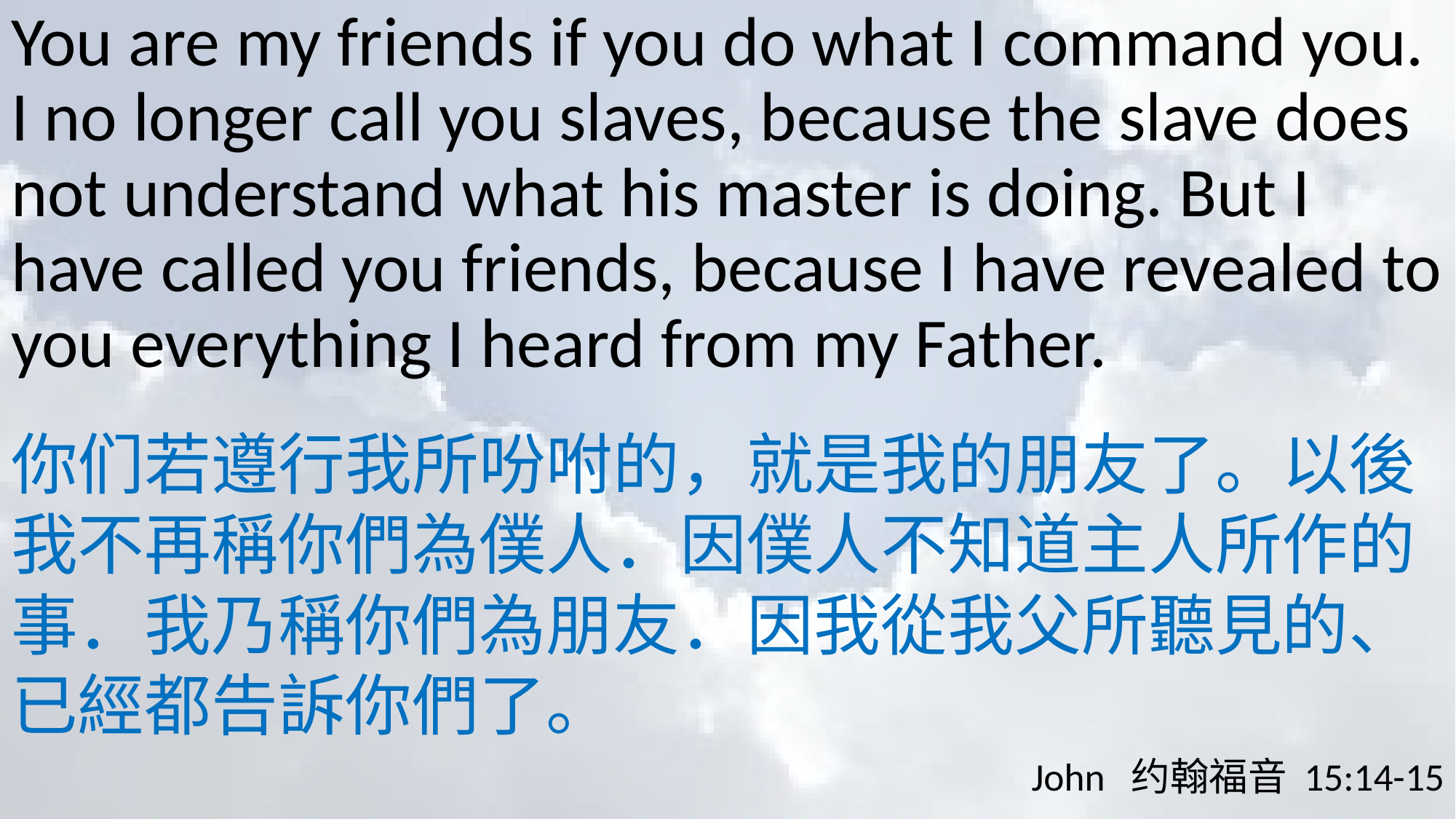

You are my friends if you do what I command you. I no longer call you slaves, because the slave does not understand what his master is doing. But I have called you friends, because I have revealed to you everything I heard from my Father.

你们若遵行我所吩咐的，就是我的朋友了。以後我不再稱你們為僕人．因僕人不知道主人所作的事．我乃稱你們為朋友．因我從我父所聽見的、已經都告訴你們了。
John  约翰福音 15:14-15